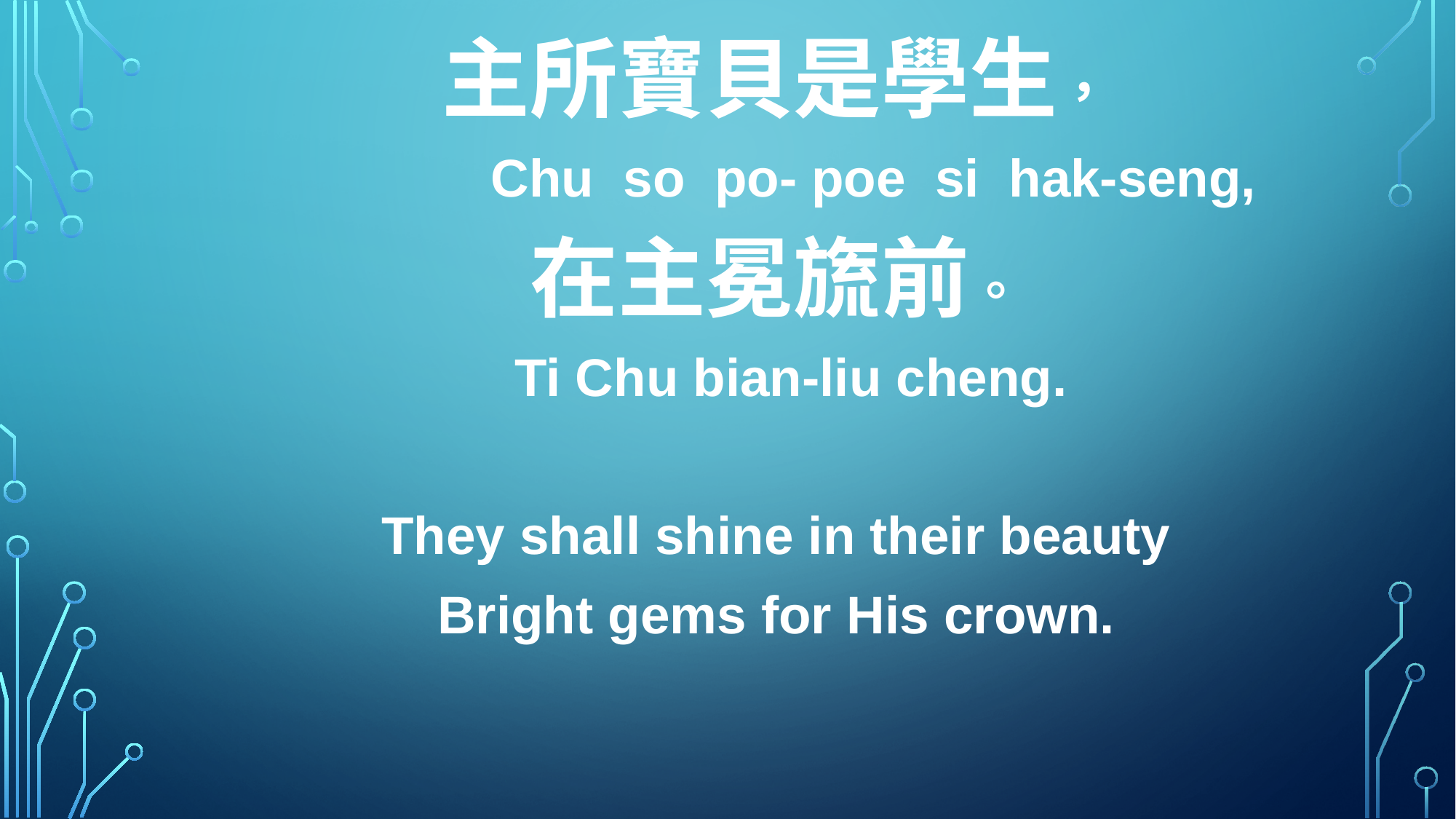

主所寶貝是學生，
                Chu  so  po- poe  si  hak-seng,
在主冕旒前。
  Ti Chu bian-liu cheng.

They shall shine in their beauty
Bright gems for His crown.